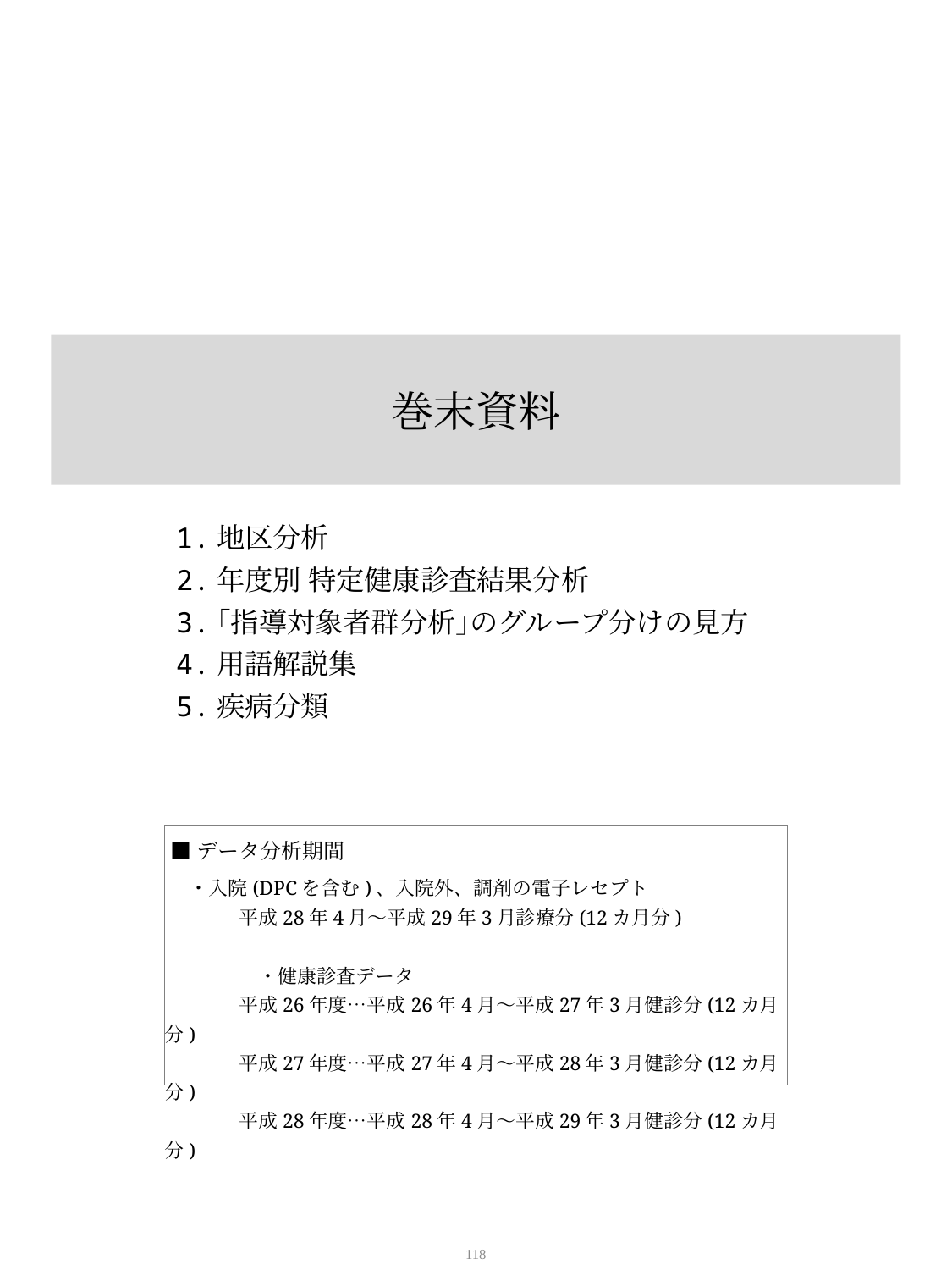

巻末資料
1.地区分析
2.年度別 特定健康診査結果分析
3.｢指導対象者群分析｣のグループ分けの見方
4.用語解説集
5.疾病分類
 ■データ分析期間
　・入院(DPCを含む)、入院外、調剤の電子レセプト
平成28年4月～平成29年3月診療分(12カ月分)

　・健康診査データ
平成26年度…平成26年4月～平成27年3月健診分(12カ月分)
平成27年度…平成27年4月～平成28年3月健診分(12カ月分)
平成28年度…平成28年4月～平成29年3月健診分(12カ月分)

118